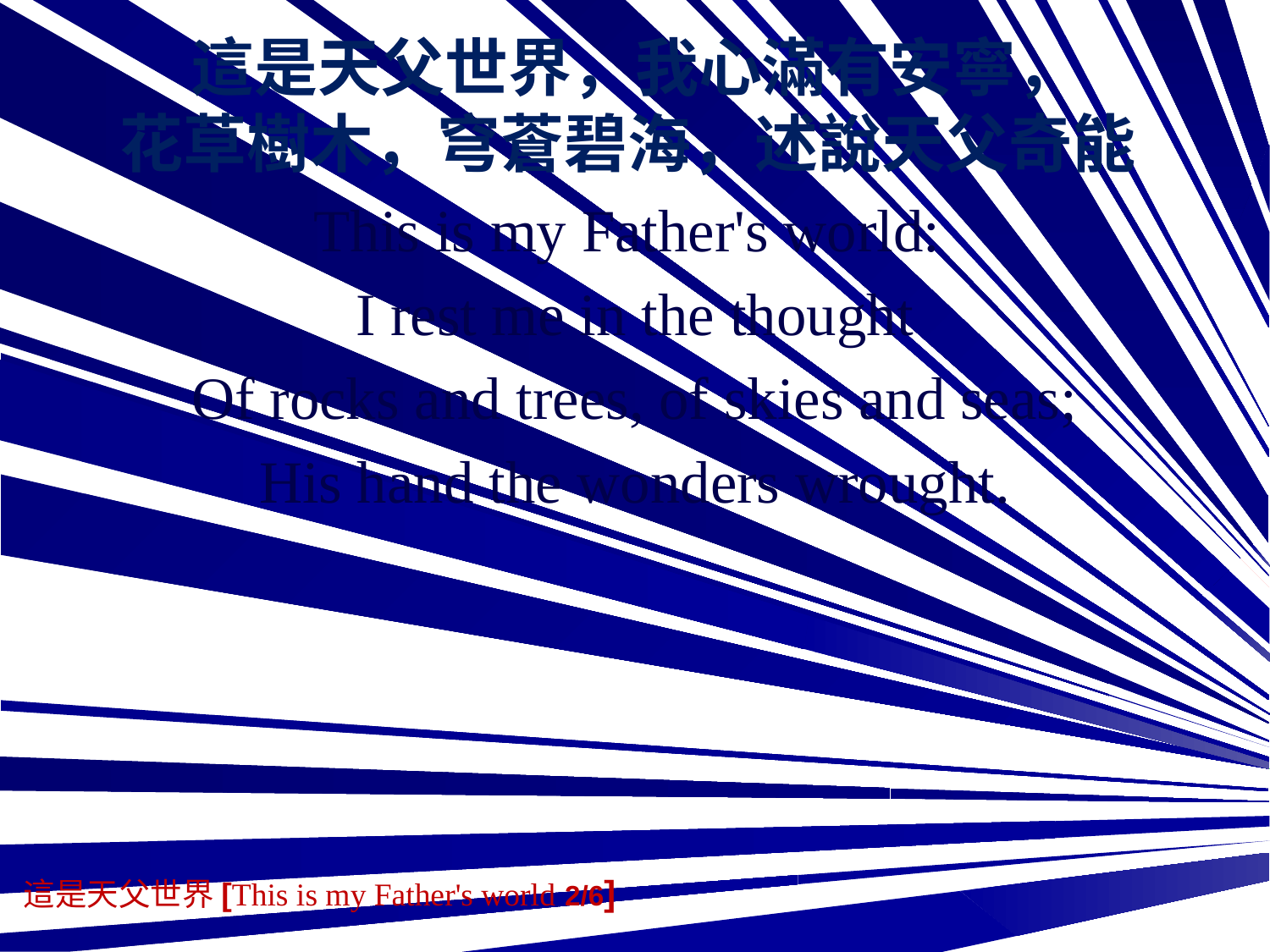

這是天父世界，我心滿有安寧，
花草樹木，穹蒼碧海，述說天父奇能
This is my Father's world:
I rest me in the thought
Of rocks and trees, of skies and seas;
His hand the wonders wrought.
這是天父世界[This is my Father's world 2/6]